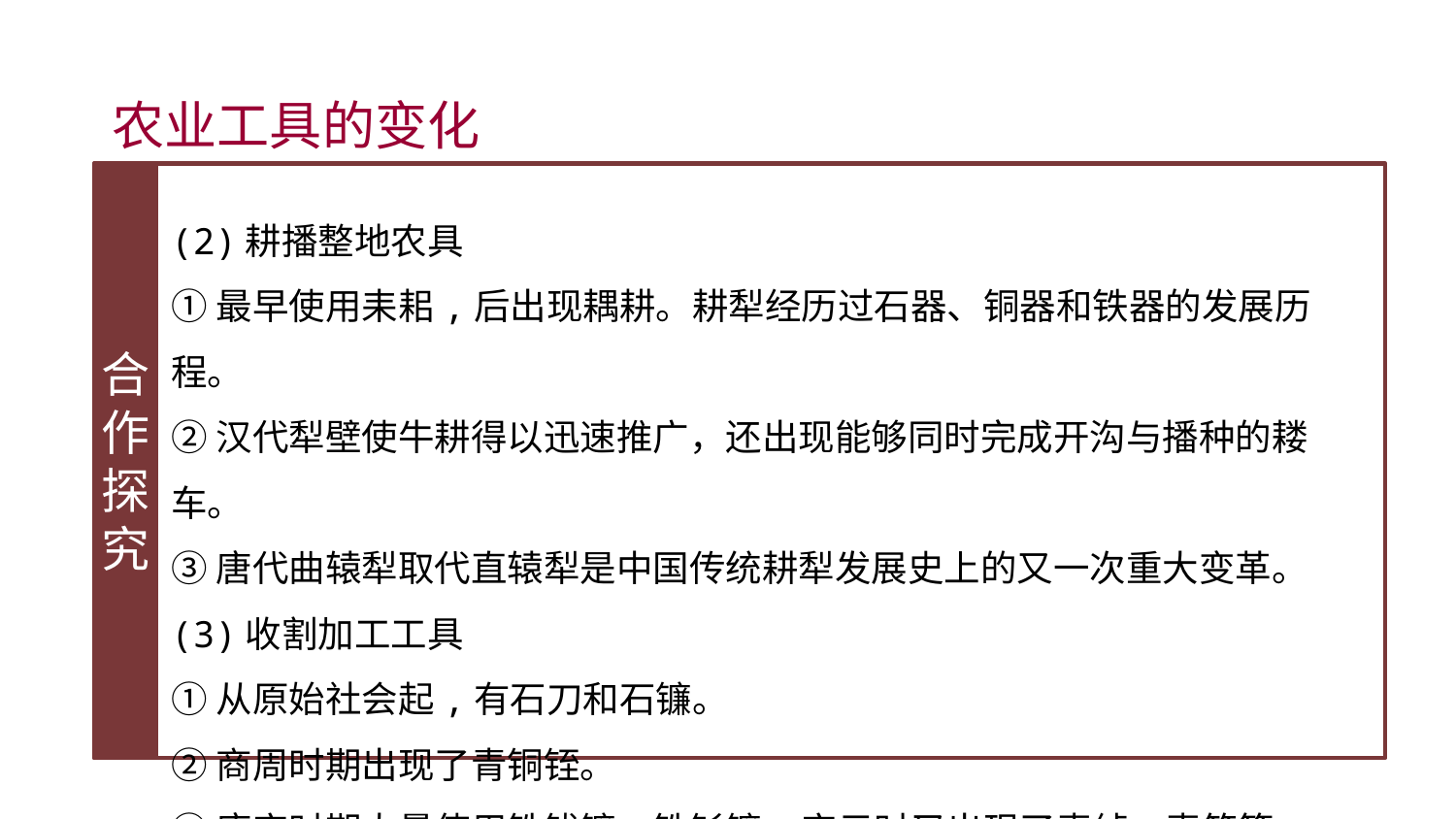

农业工具的变化
合作探究

(2)耕播整地农具
①最早使用耒耜,后出现耦耕。耕犁经历过石器、铜器和铁器的发展历程。
②汉代犁壁使牛耕得以迅速推广，还出现能够同时完成开沟与播种的耧车。
③唐代曲辕犁取代直辕犁是中国传统耕犁发展史上的又一次重大变革。
(3)收割加工工具
①从原始社会起,有石刀和石镰。
②商周时期出现了青铜铚。
③唐宋时期大量使用铁钹镰、铁钐镰,宋元时又出现了麦绰、麦笼等。